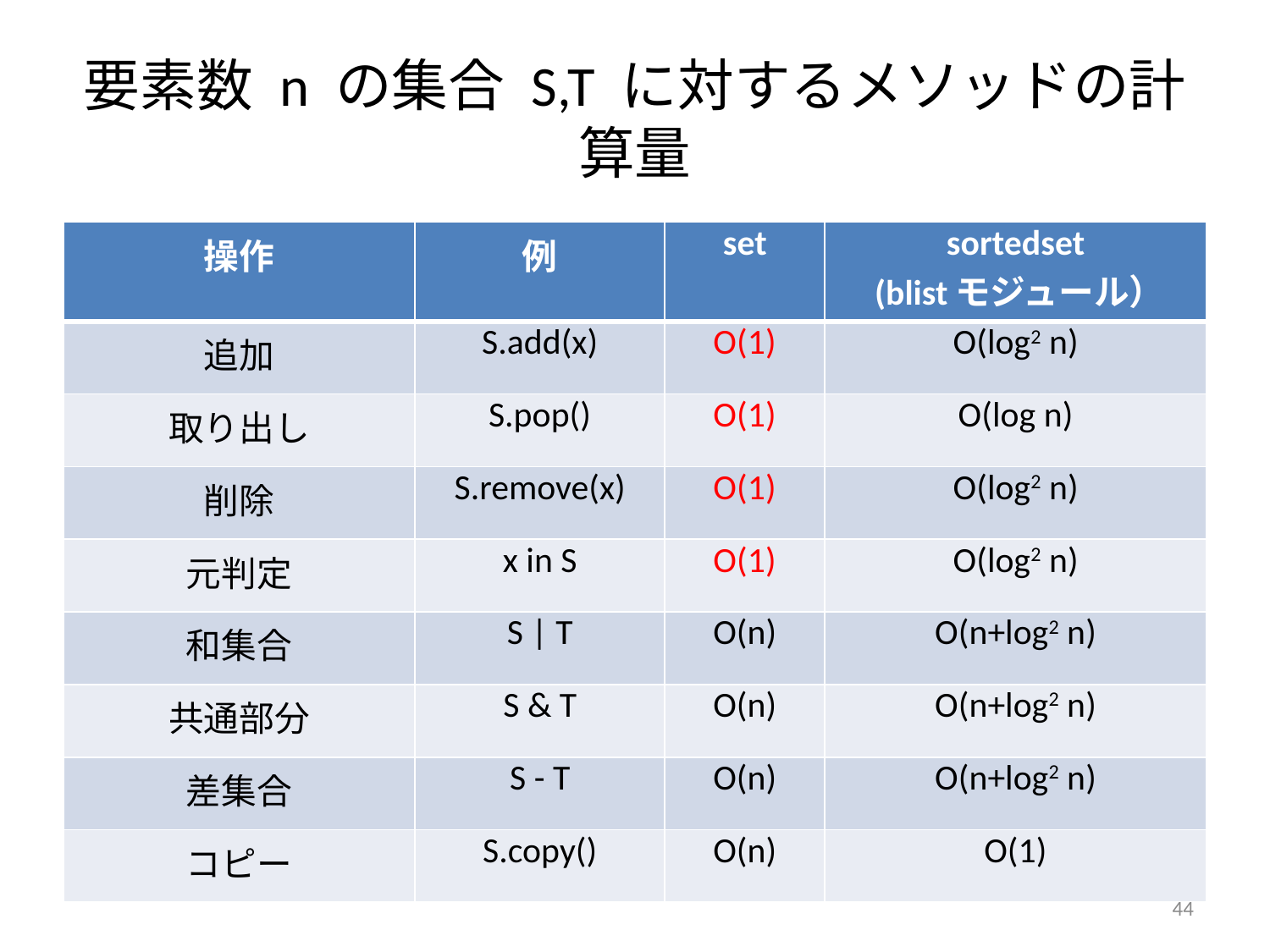

# 要素数 n の集合 S,T に対するメソッドの計算量
| 操作 | 例 | set | sortedset (blistモジュール） |
| --- | --- | --- | --- |
| 追加 | S.add(x) | O(1) | O(log2 n) |
| 取り出し | S.pop() | O(1) | O(log n) |
| 削除 | S.remove(x) | O(1) | O(log2 n) |
| 元判定 | x in S | O(1) | O(log2 n) |
| 和集合 | S | T | O(n) | O(n+log2 n) |
| 共通部分 | S & T | O(n) | O(n+log2 n) |
| 差集合 | S - T | O(n) | O(n+log2 n) |
| コピー | S.copy() | O(n) | O(1) |
44